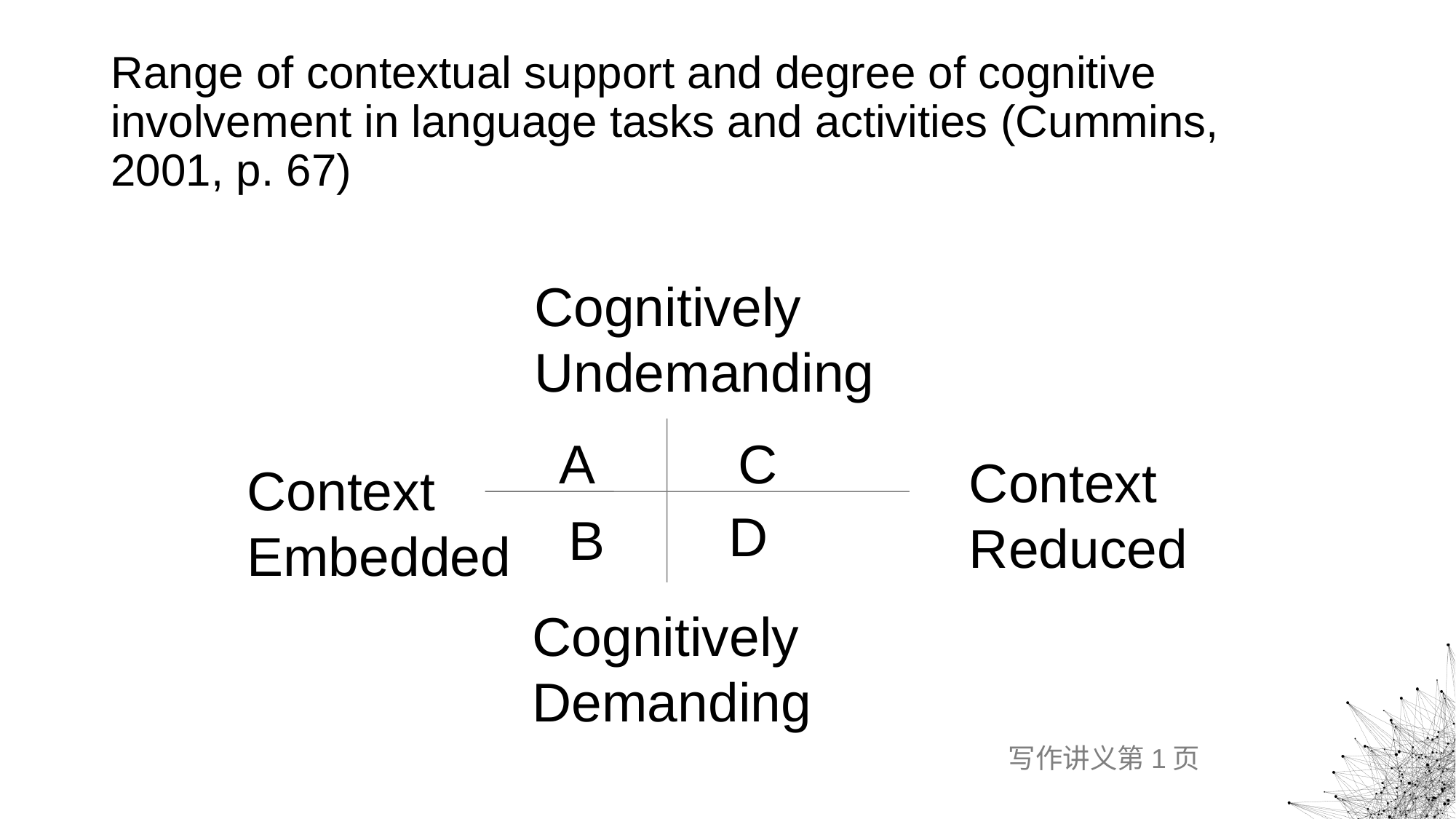

40
# Range of contextual support and degree of cognitive involvement in language tasks and activities (Cummins, 2001, p. 67)

Cognitively
Undemanding

 A
C
Context
Reduced
Context
Embedded

D
B
Cognitively
Demanding
写作讲义第1页